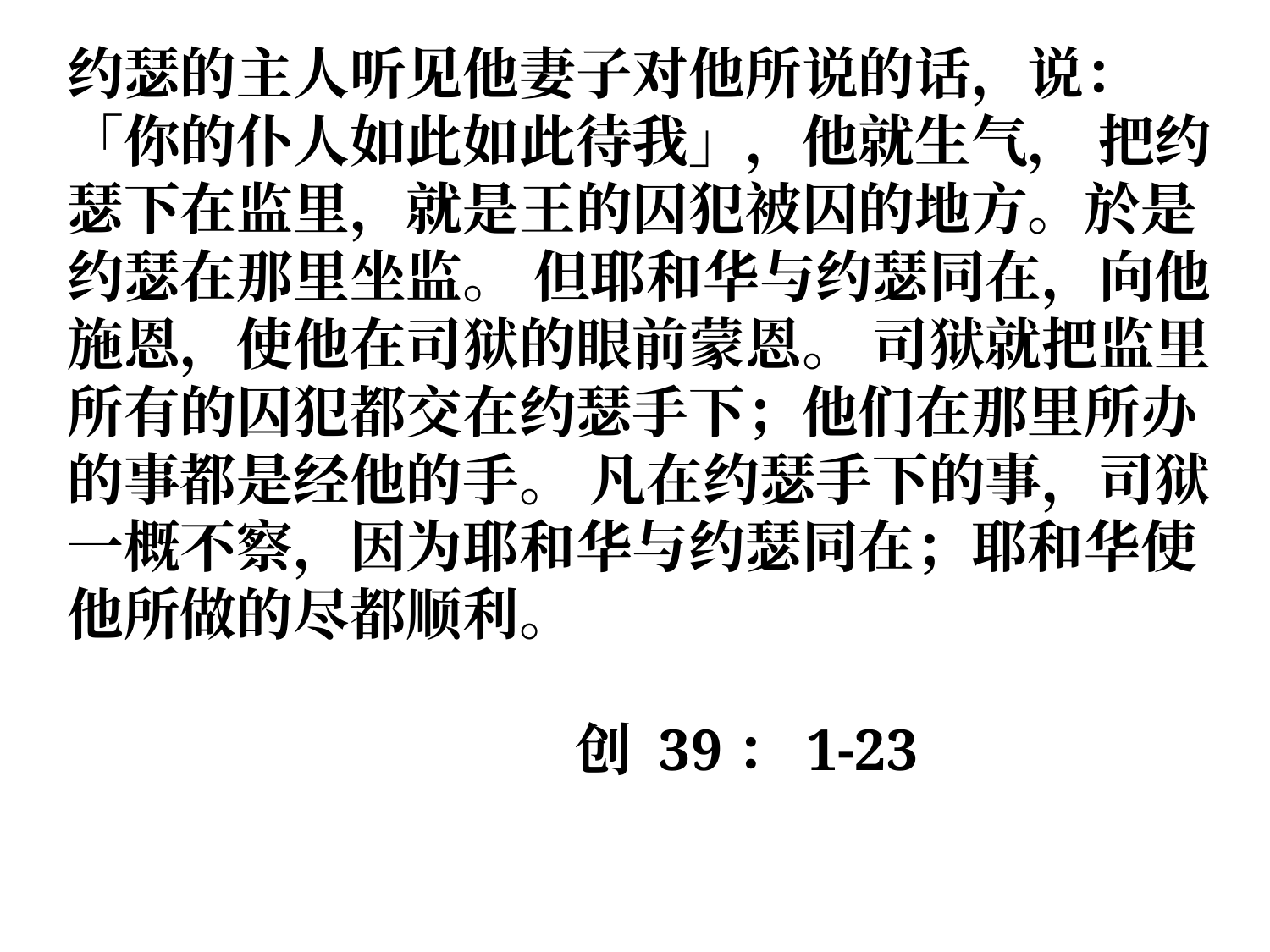

约瑟的主人听见他妻子对他所说的话，说：「你的仆人如此如此待我」，他就生气， 把约瑟下在监里，就是王的囚犯被囚的地方。於是约瑟在那里坐监。 但耶和华与约瑟同在，向他施恩，使他在司狱的眼前蒙恩。 司狱就把监里所有的囚犯都交在约瑟手下；他们在那里所办的事都是经他的手。 凡在约瑟手下的事，司狱一概不察，因为耶和华与约瑟同在；耶和华使他所做的尽都顺利。 																		创 39：1-23